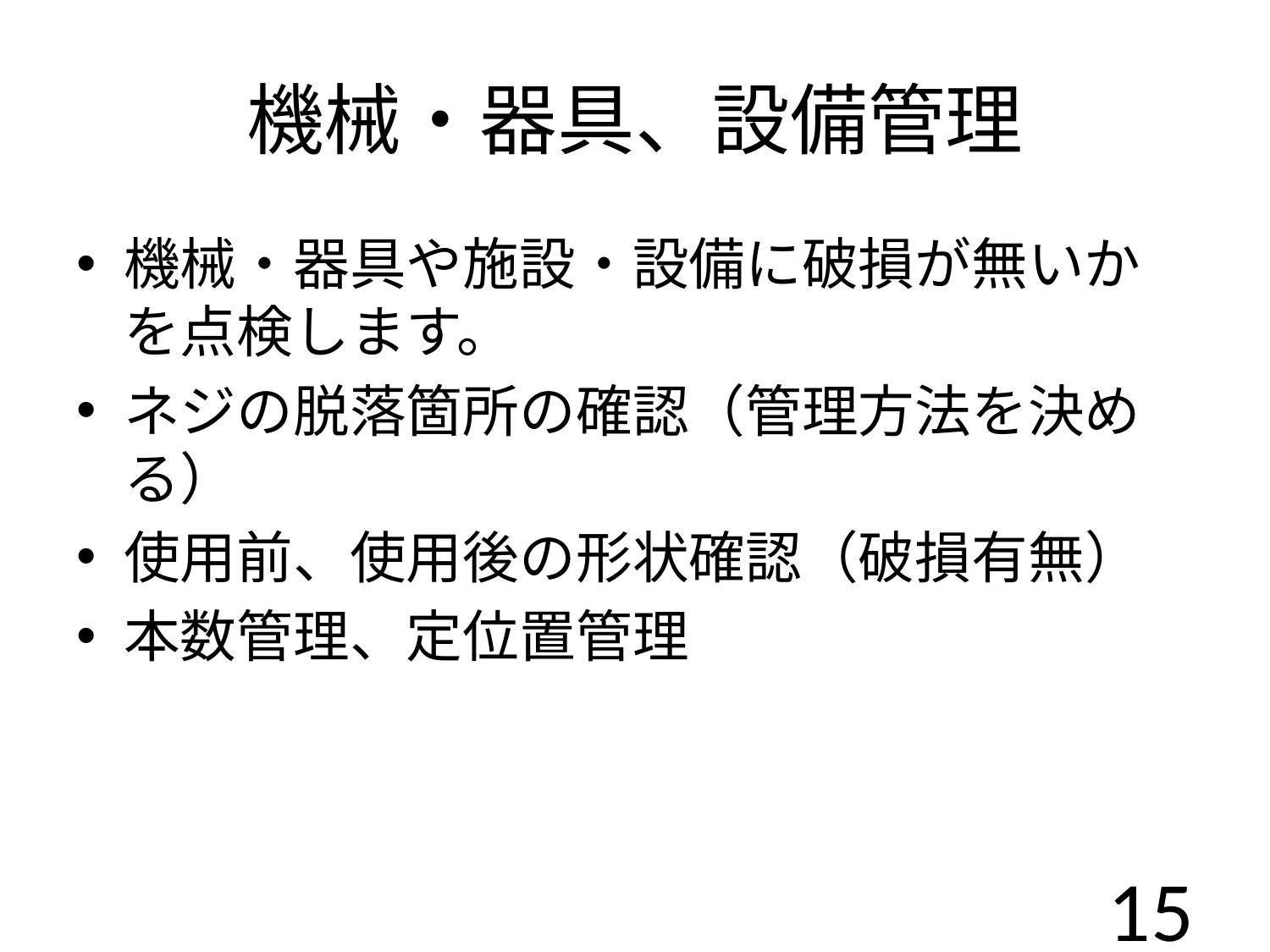

# 機械・器具、設備管理
機械・器具や施設・設備に破損が無いかを点検します。
ネジの脱落箇所の確認（管理方法を決める）
使用前、使用後の形状確認（破損有無）
本数管理、定位置管理

15